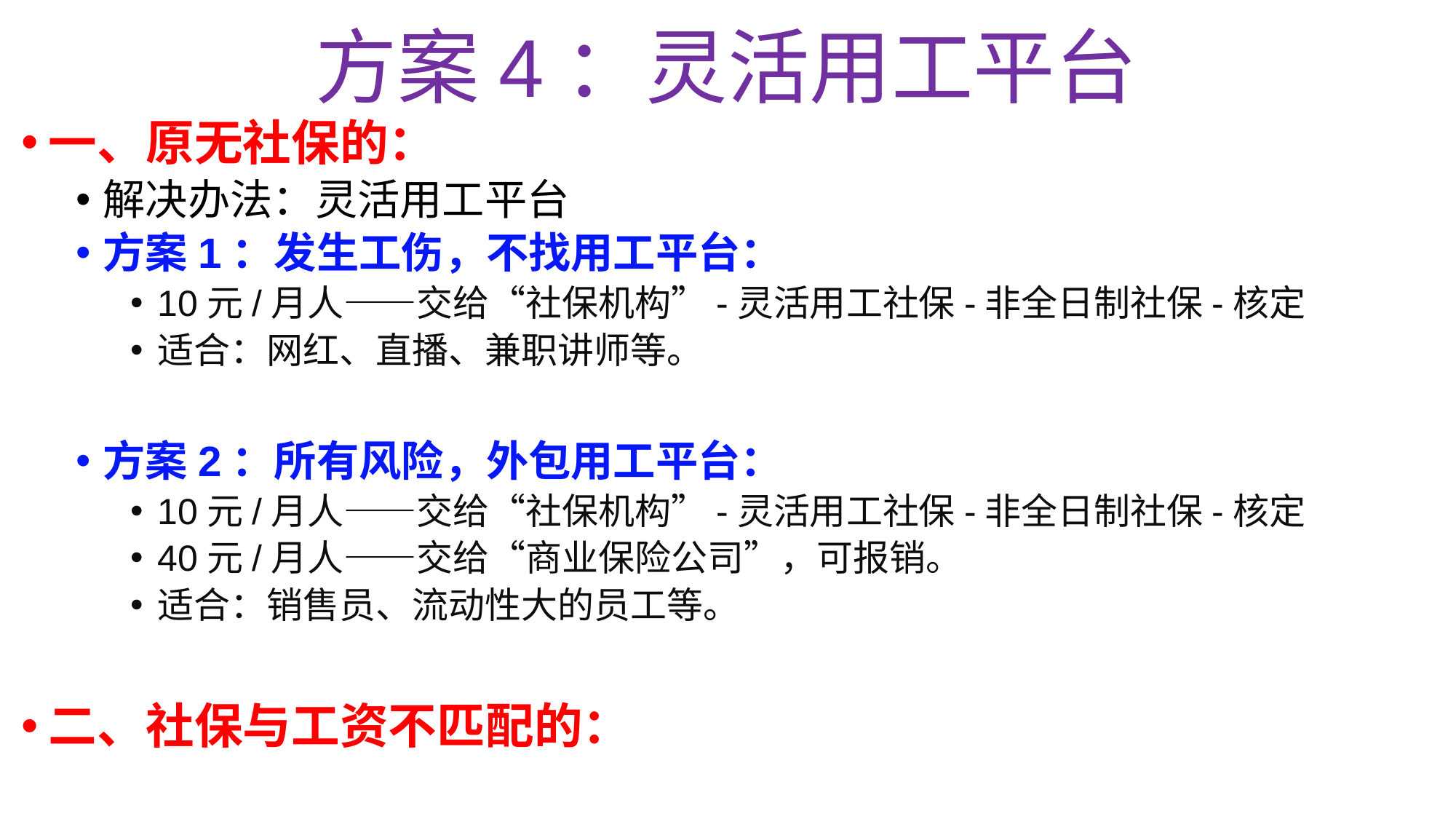

# 方案4：灵活用工平台
一、原无社保的：
解决办法：灵活用工平台
方案1：发生工伤，不找用工平台：
10元/月人——交给“社保机构”-灵活用工社保-非全日制社保-核定
适合：网红、直播、兼职讲师等。

方案2：所有风险，外包用工平台：
10元/月人——交给“社保机构”-灵活用工社保-非全日制社保-核定
40元/月人——交给“商业保险公司”，可报销。
适合：销售员、流动性大的员工等。

二、社保与工资不匹配的：